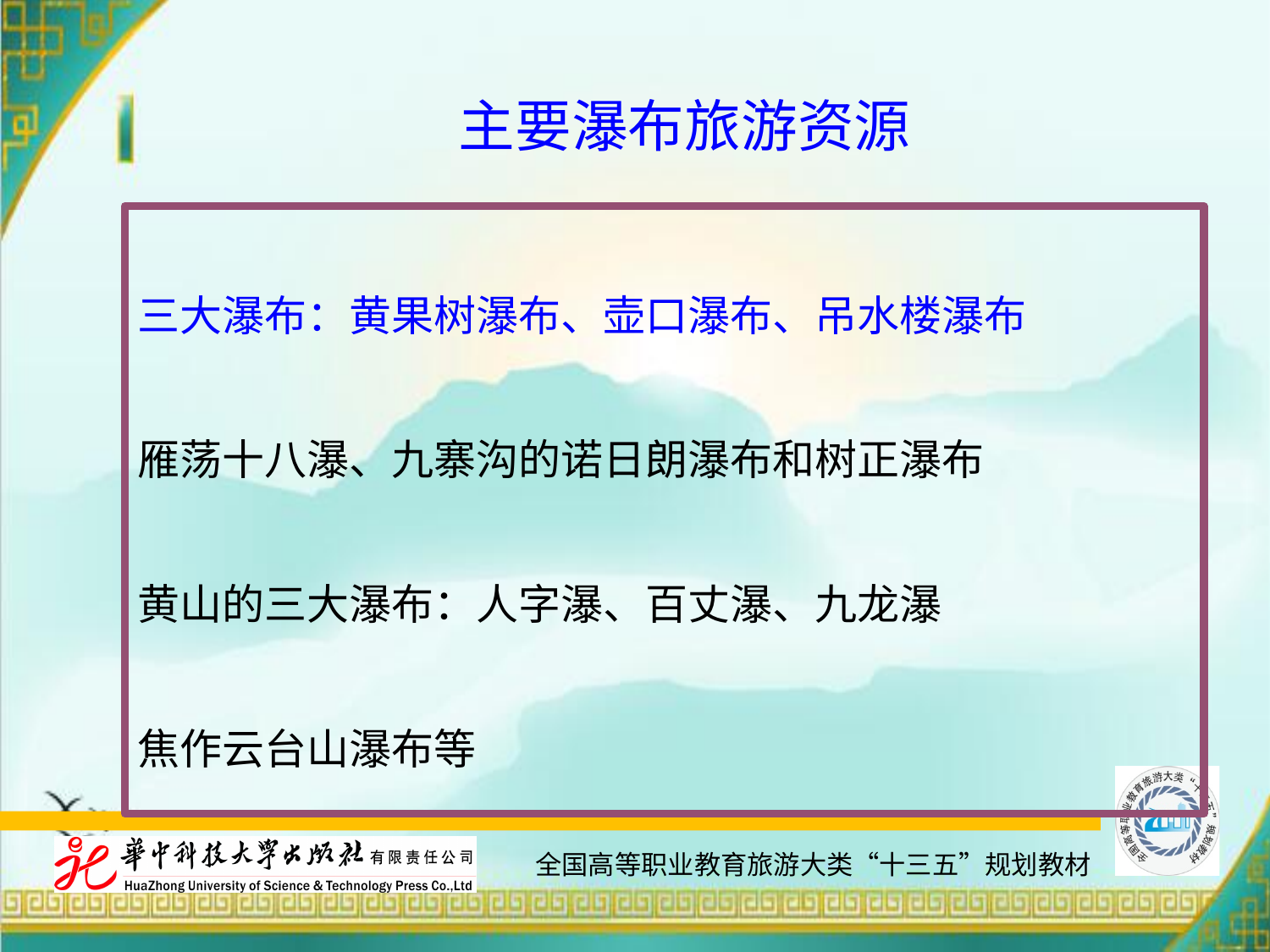

主要瀑布旅游资源
三大瀑布：黄果树瀑布、壶口瀑布、吊水楼瀑布
雁荡十八瀑、九寨沟的诺日朗瀑布和树正瀑布
黄山的三大瀑布：人字瀑、百丈瀑、九龙瀑
焦作云台山瀑布等